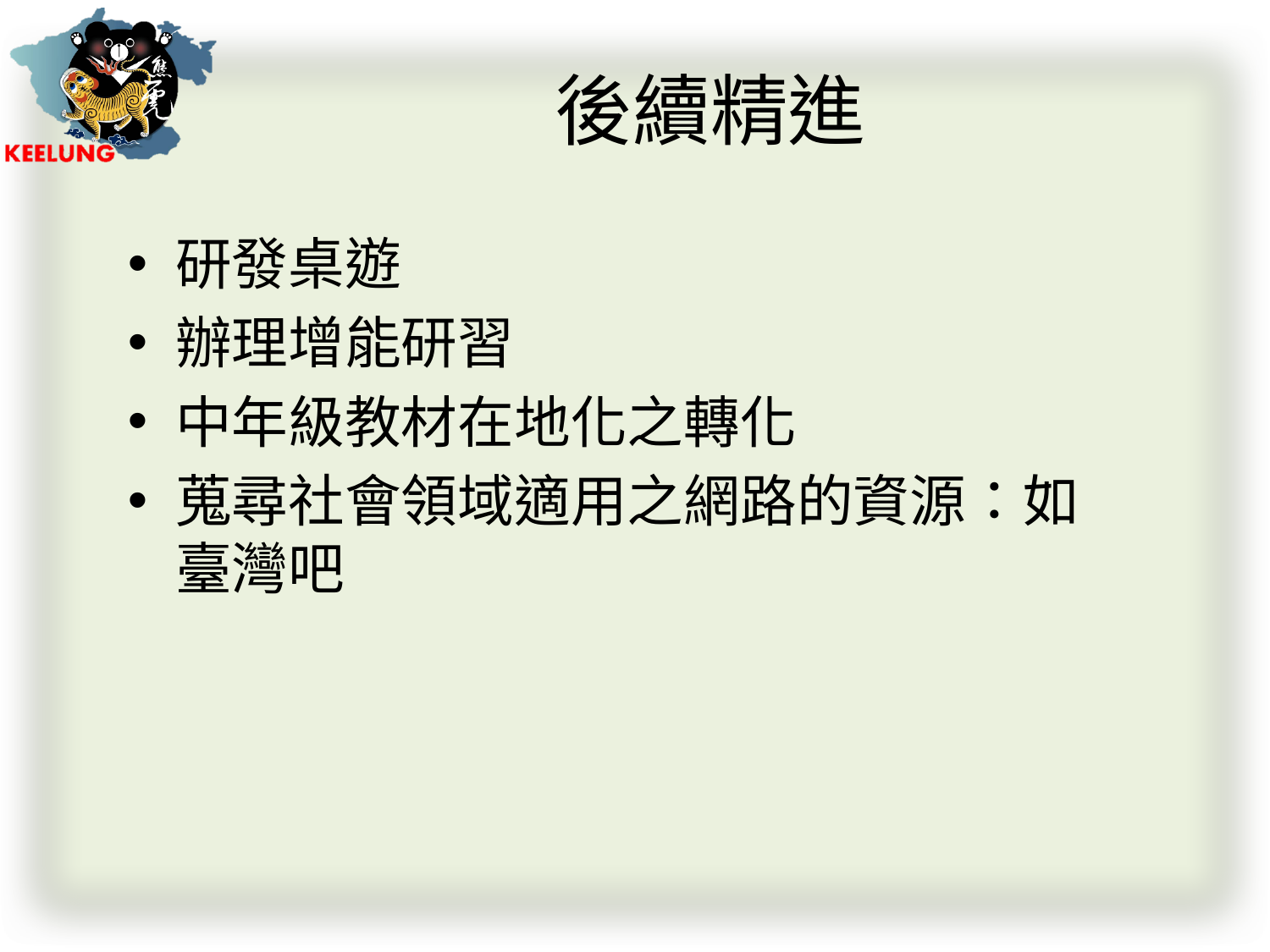

# 後續精進
研發桌遊
辦理增能研習
中年級教材在地化之轉化
蒐尋社會領域適用之網路的資源：如臺灣吧